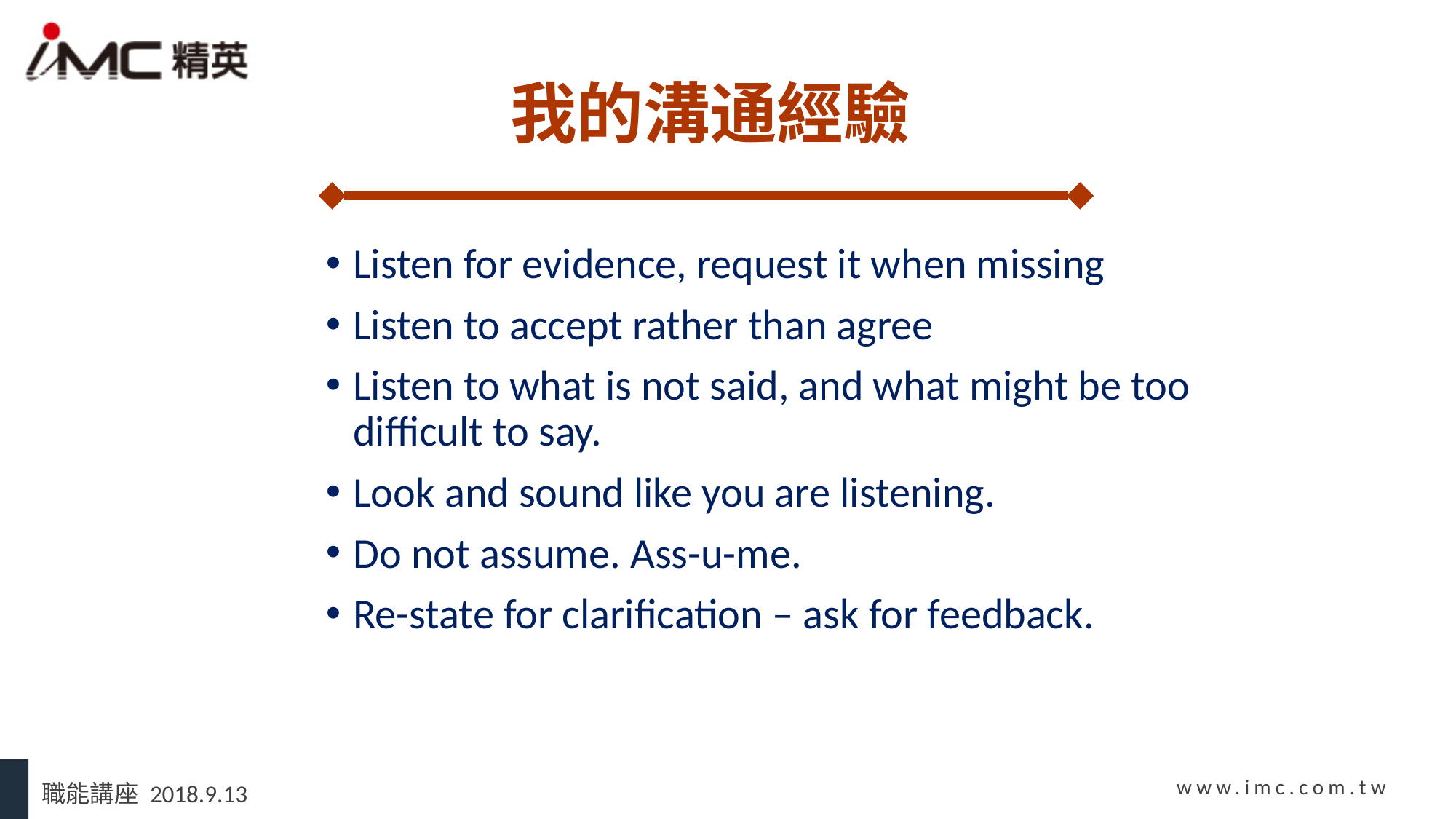

我的溝通經驗
Listen for evidence, request it when missing
Listen to accept rather than agree
Listen to what is not said, and what might be too difficult to say.
Look and sound like you are listening.
Do not assume. Ass-u-me.
Re-state for clarification – ask for feedback.